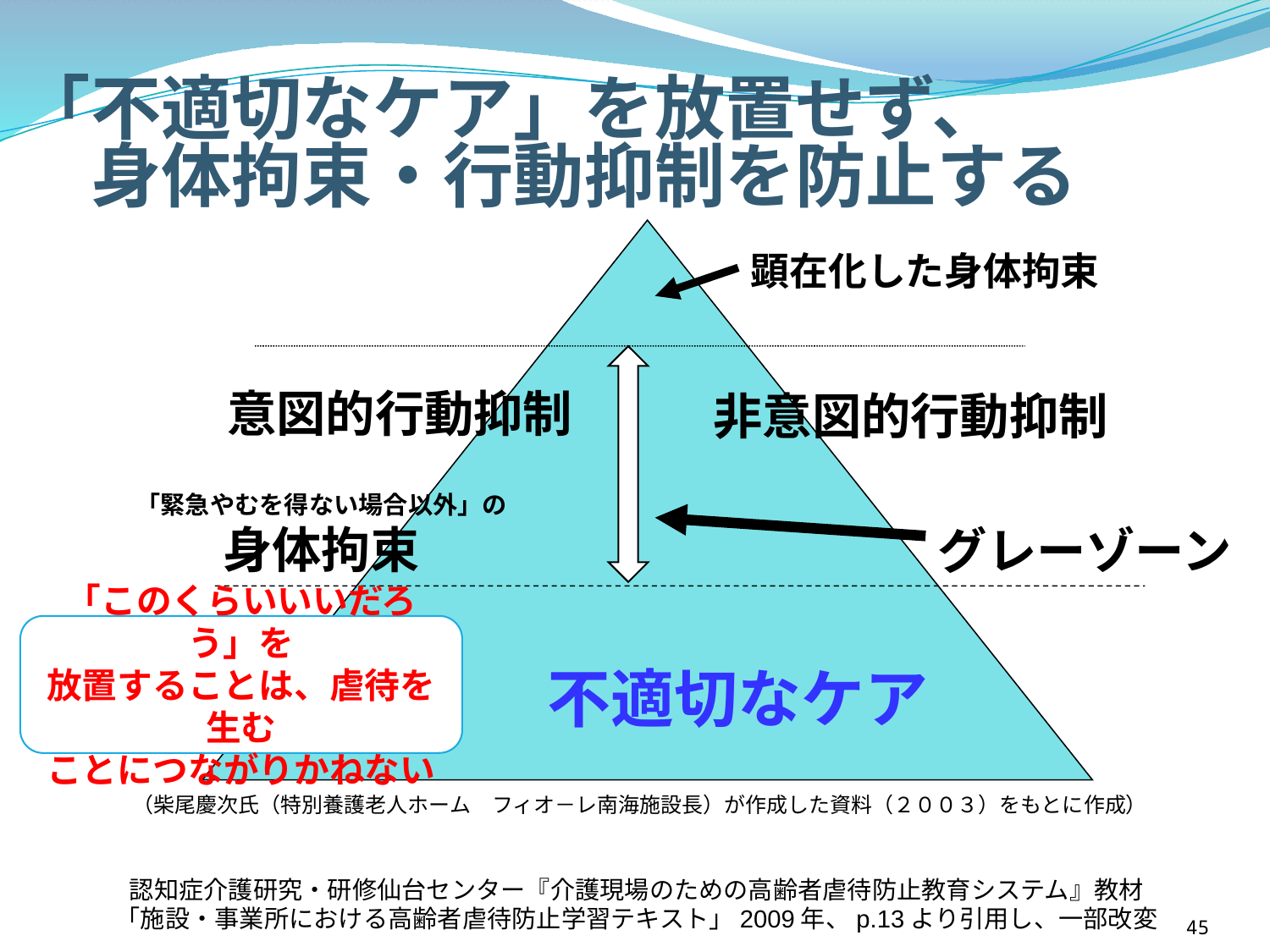

「不適切なケア」を放置せず、
　身体拘束・行動抑制を防止する

顕在化した身体拘束

意図的行動抑制
非意図的行動抑制
「緊急やむを得ない場合以外」の
身体拘束
グレーゾーン

「このくらいいいだろう」を
放置することは、虐待を生む
ことにつながりかねない
不適切なケア
（柴尾慶次氏（特別養護老人ホーム　フィオ－レ南海施設長）が作成した資料（２００３）をもとに作成）

認知症介護研究・研修仙台センター『介護現場のための高齢者虐待防止教育システム』教材
「施設・事業所における高齢者虐待防止学習テキスト」2009年、p.13より引用し、一部改変
45